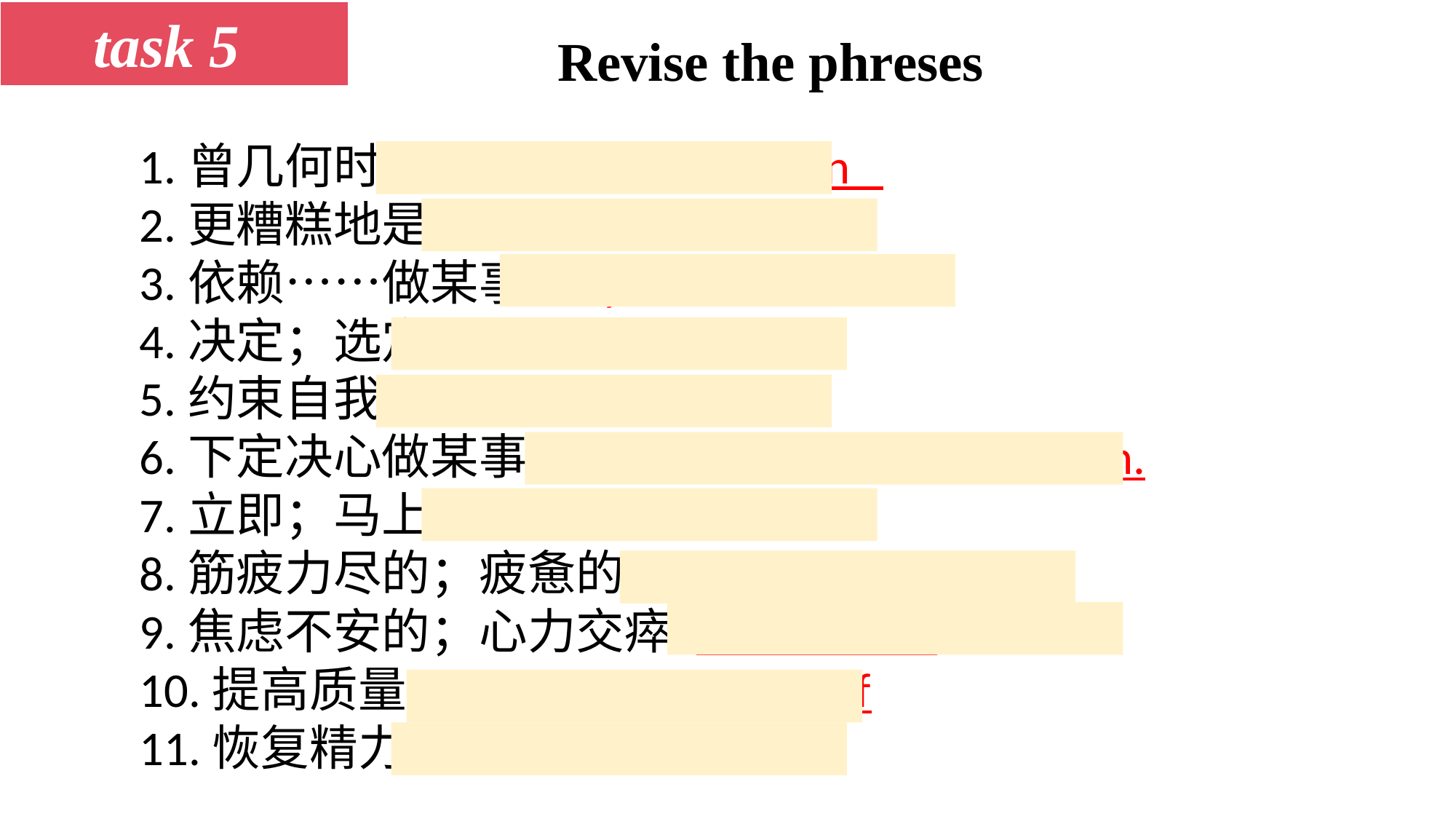

task 5
Revise the phreses

1.曾几何时There was a time when
2.更糟糕地是Worse still
3.依赖……做某事 rely on...to do sth.
4.决定；选定 decide on
5.约束自我discipline myself
6.下定决心做某事 make up one’s mind to do sth.
7.立即；马上 straight away
8.筋疲力尽的；疲惫的 be worn out
9.焦虑不安的；心力交瘁 stressed out
10.提高质量 enhance the quality of
11.恢复精力 get refreshed